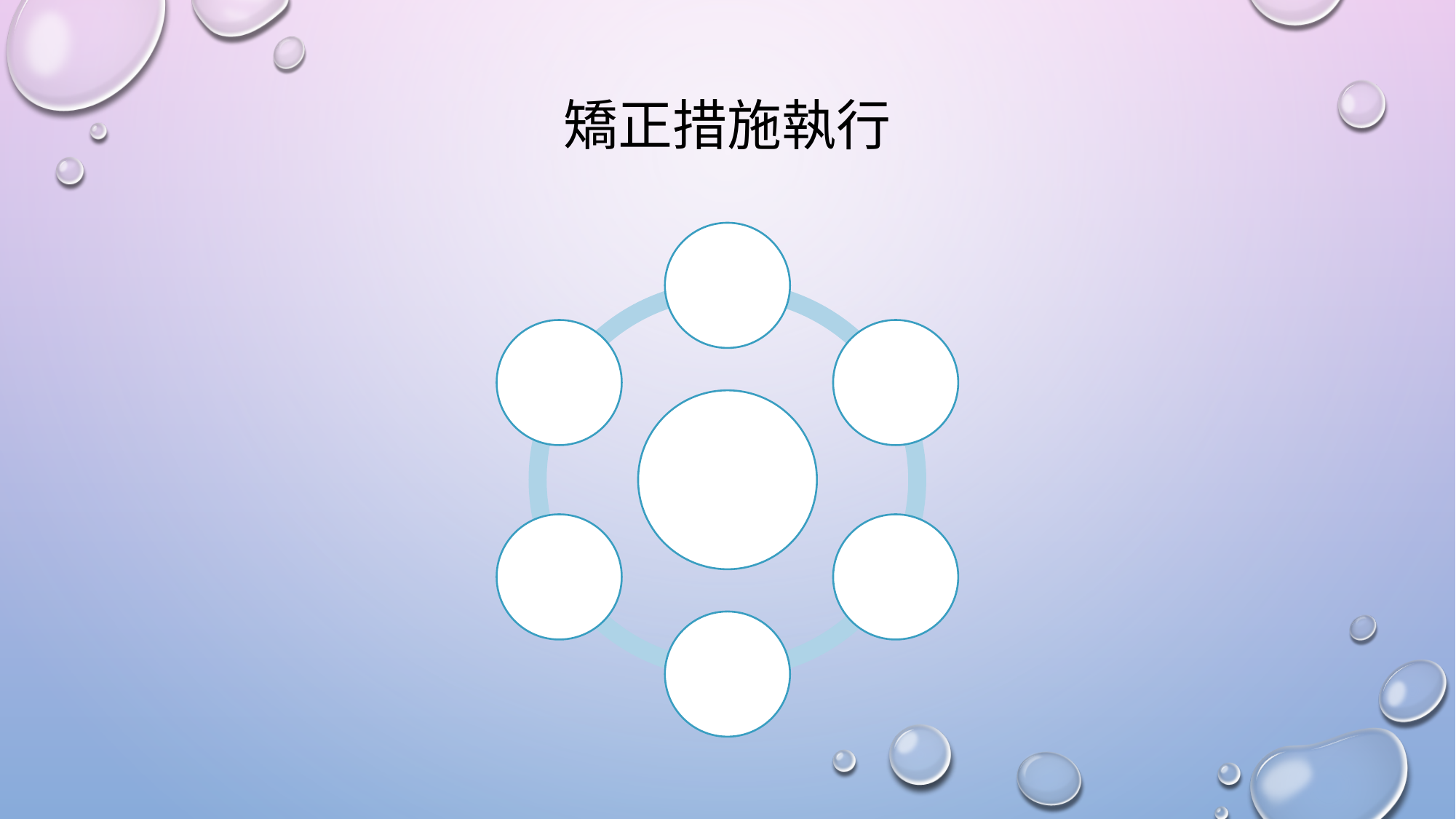

# 矯正措施執行

內部稽核不符合事項

自行發現不符合事項
外部稽核不符合事項

矯正處理單

發生資安事件
觀察事項

建議事項